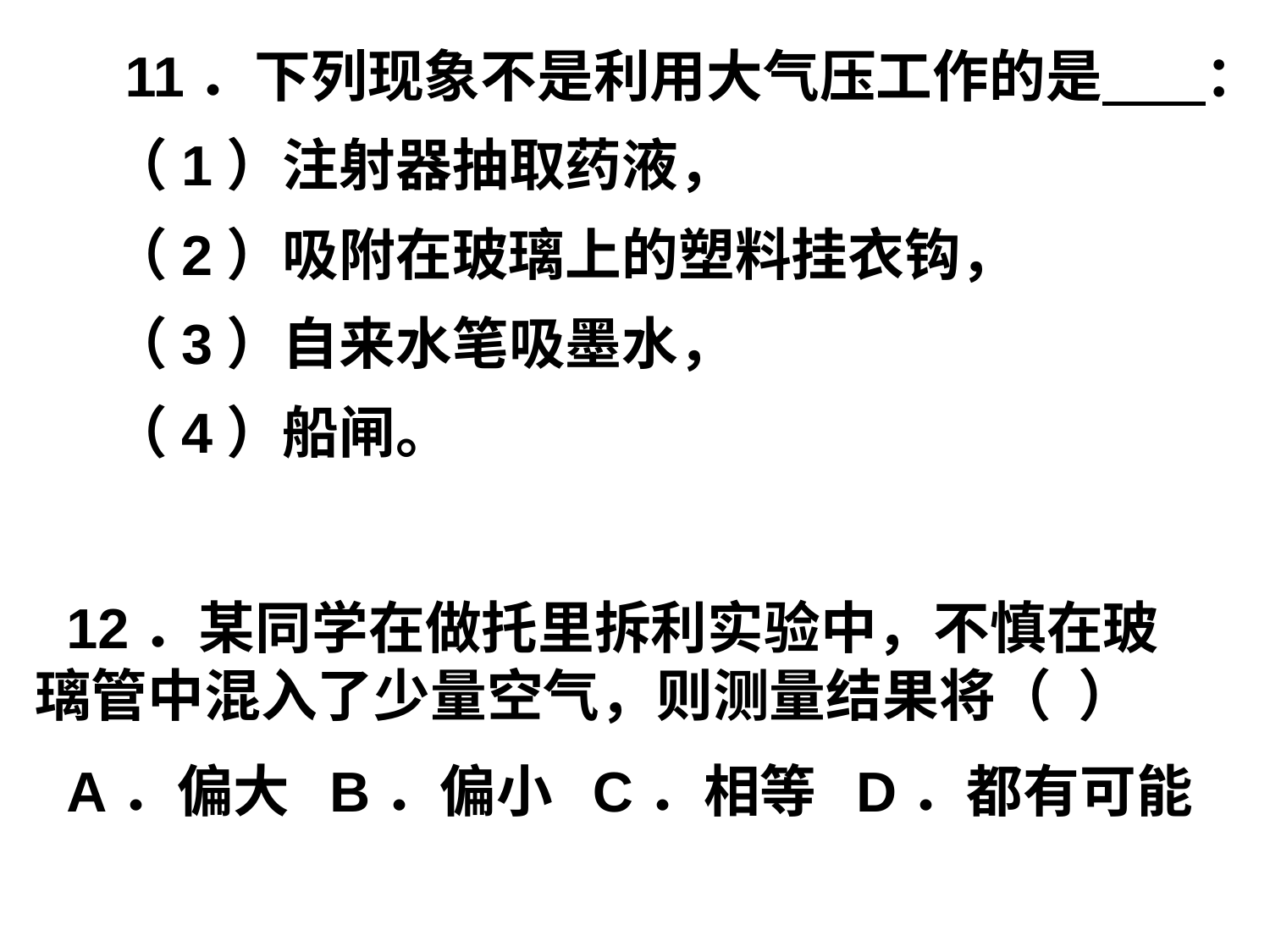

11．下列现象不是利用大气压工作的是        ：
　（1）注射器抽取药液，
　（2）吸附在玻璃上的塑料挂衣钩，
　（3）自来水笔吸墨水，
　（4）船闸。
  12．某同学在做托里拆利实验中，不慎在玻璃管中混入了少量空气，则测量结果将（  ）
  A．偏大  B．偏小  C．相等  D．都有可能